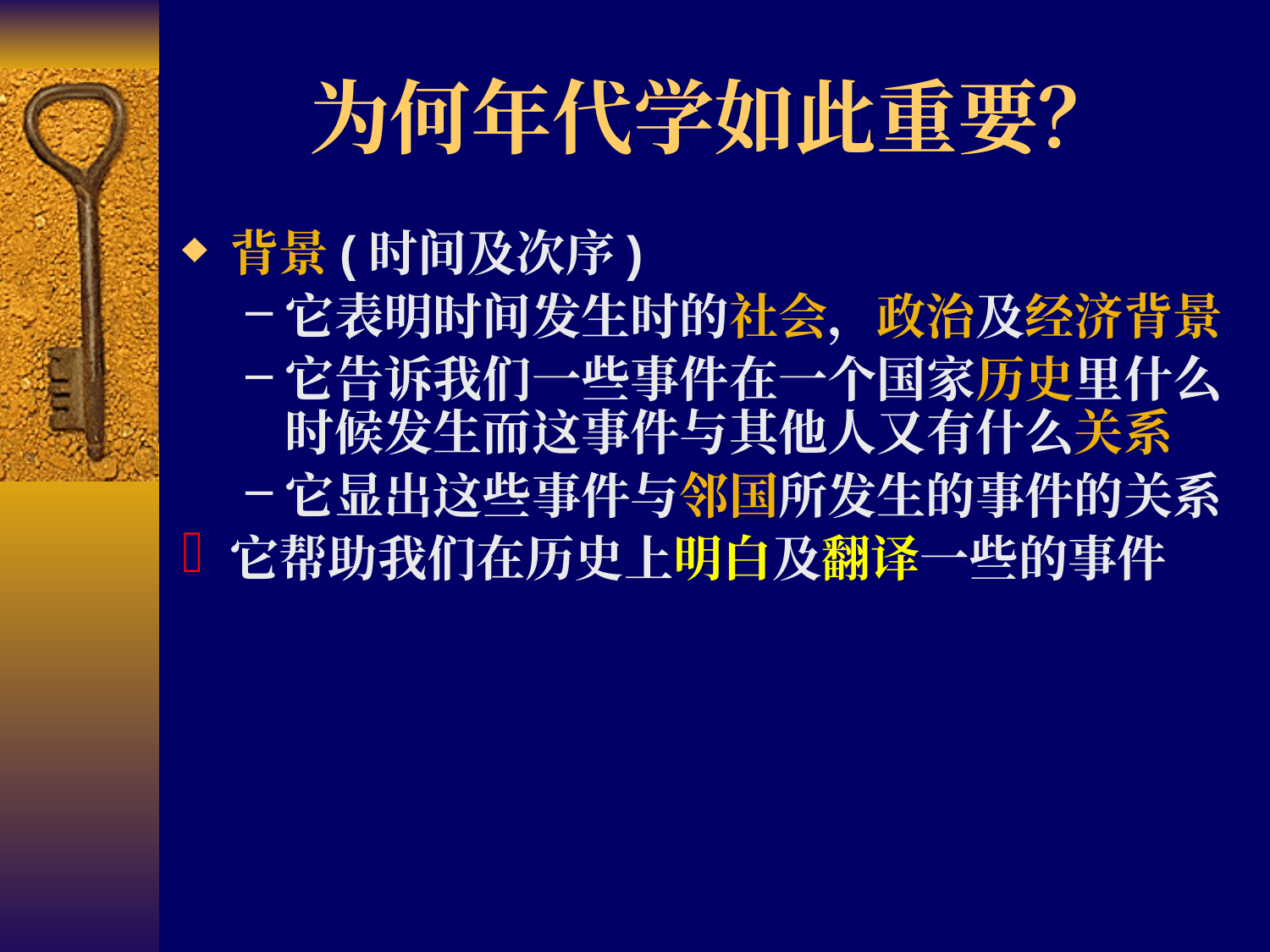

# 为何年代学如此重要？
背景(时间及次序)
它表明时间发生时的社会，政治及经济背景
它告诉我们一些事件在一个国家历史里什么时候发生而这事件与其他人又有什么关系
它显出这些事件与邻国所发生的事件的关系
它帮助我们在历史上明白及翻译一些的事件